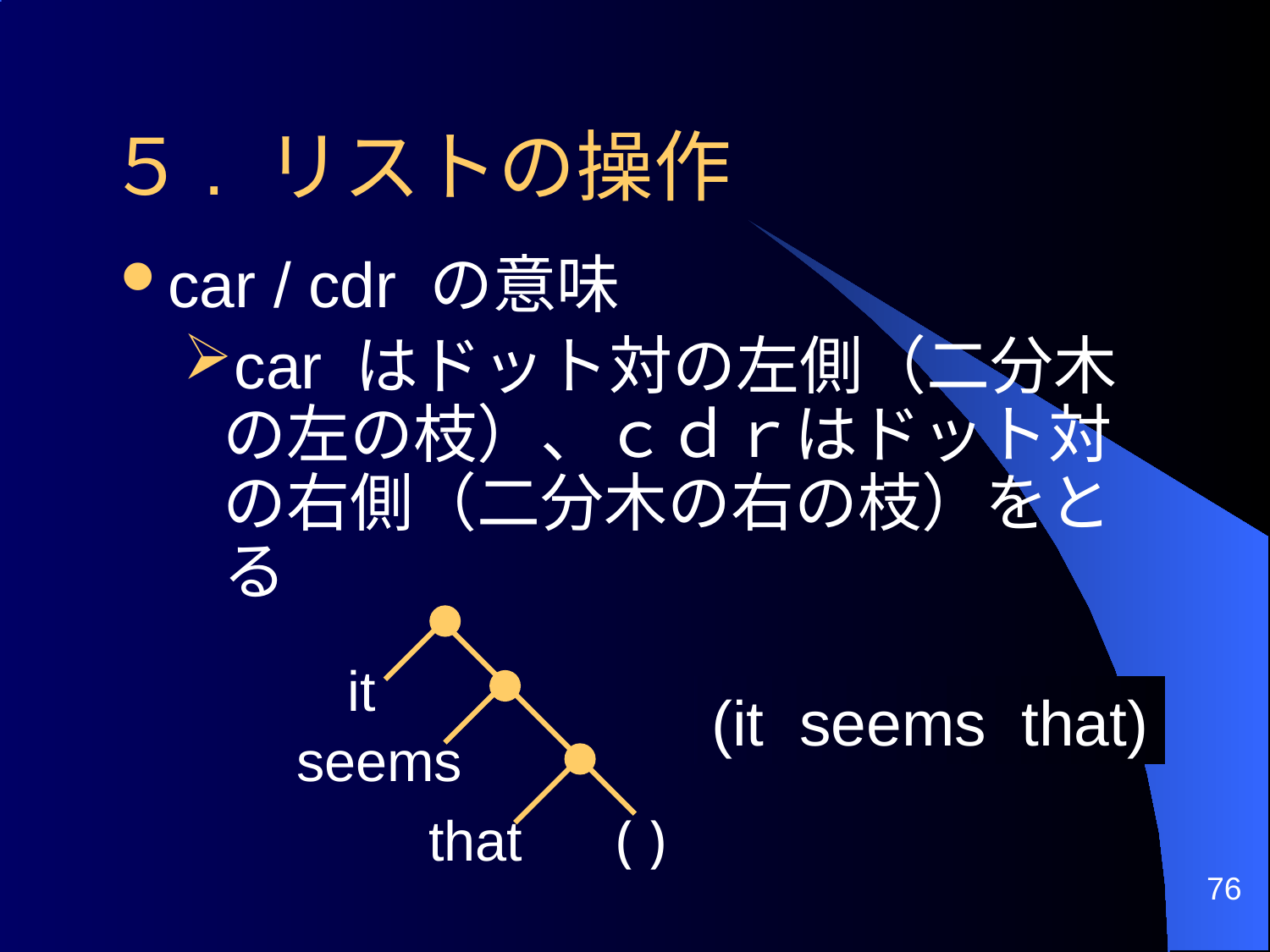

５. リストの操作
car / cdr の意味
car はドット対の左側（二分木の左の枝）、ｃｄｒはドット対の右側（二分木の右の枝）をとる

it

seems

that
()
(it  seems  that)
76